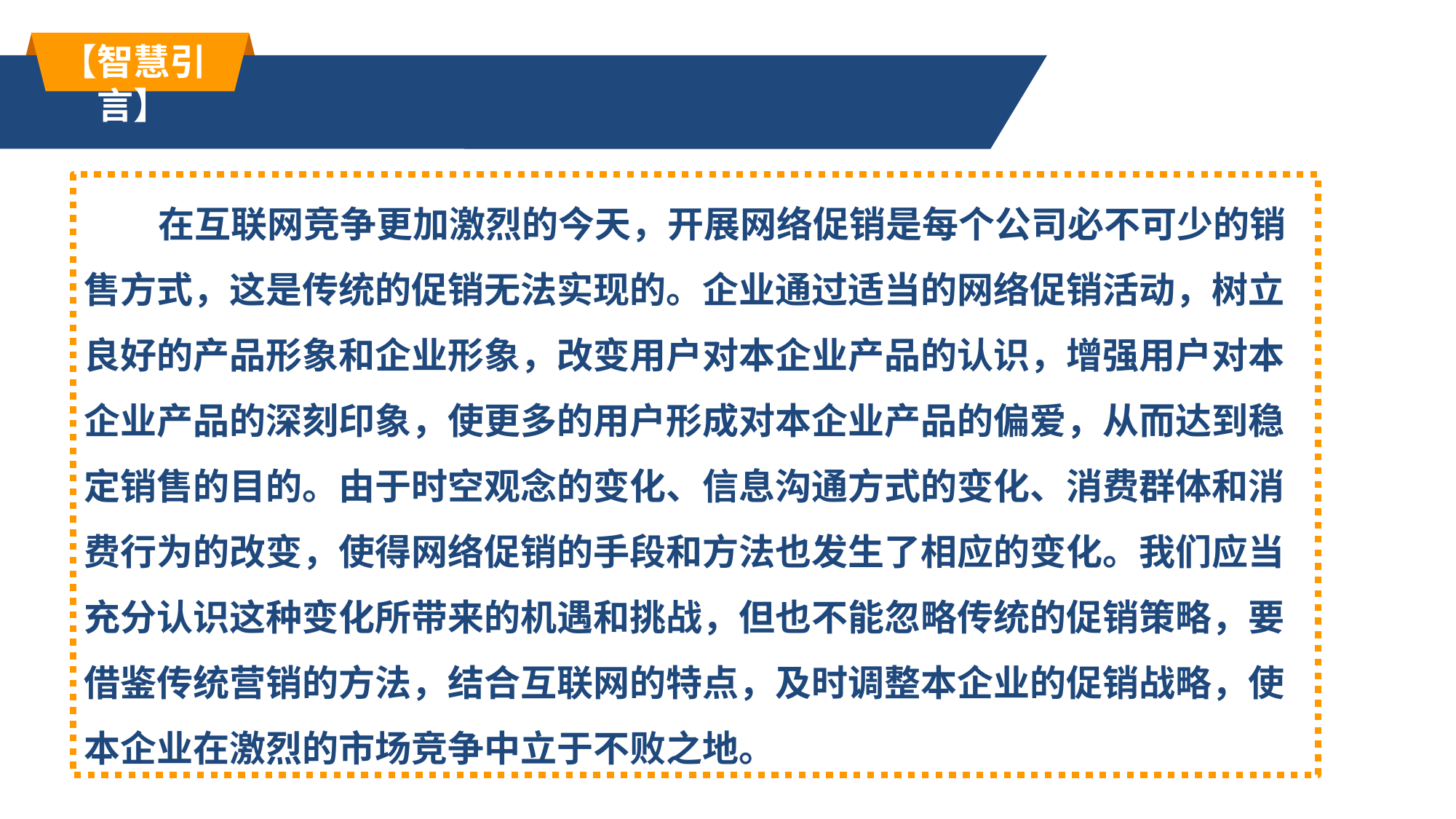

【智慧引言】

        在互联网竞争更加激烈的今天，开展网络促销是每个公司必不可少的销售方式，这是传统的促销无法实现的。企业通过适当的网络促销活动，树立良好的产品形象和企业形象，改变用户对本企业产品的认识，增强用户对本企业产品的深刻印象，使更多的用户形成对本企业产品的偏爱，从而达到稳定销售的目的。由于时空观念的变化、信息沟通方式的变化、消费群体和消费行为的改变，使得网络促销的手段和方法也发生了相应的变化。我们应当充分认识这种变化所带来的机遇和挑战，但也不能忽略传统的促销策略，要借鉴传统营销的方法，结合互联网的特点，及时调整本企业的促销战略，使本企业在激烈的市场竞争中立于不败之地。